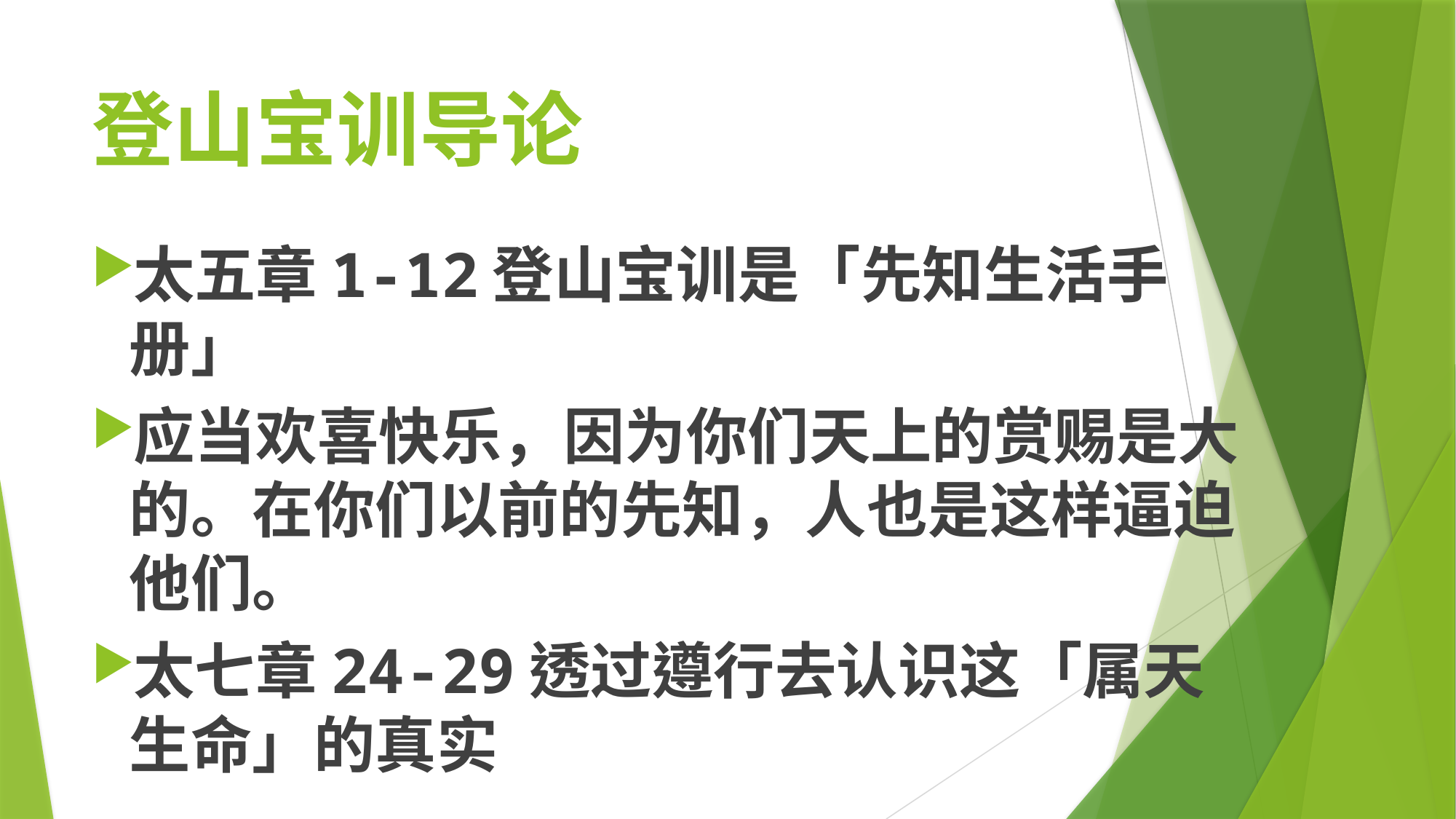

# 登山宝训导论
太五章1-12登山宝训是「先知生活手册」
应当欢喜快乐，因为你们天上的赏赐是大的。在你们以前的先知，人也是这样逼迫他们。
太七章24-29透过遵行去认识这「属天生命」的真实